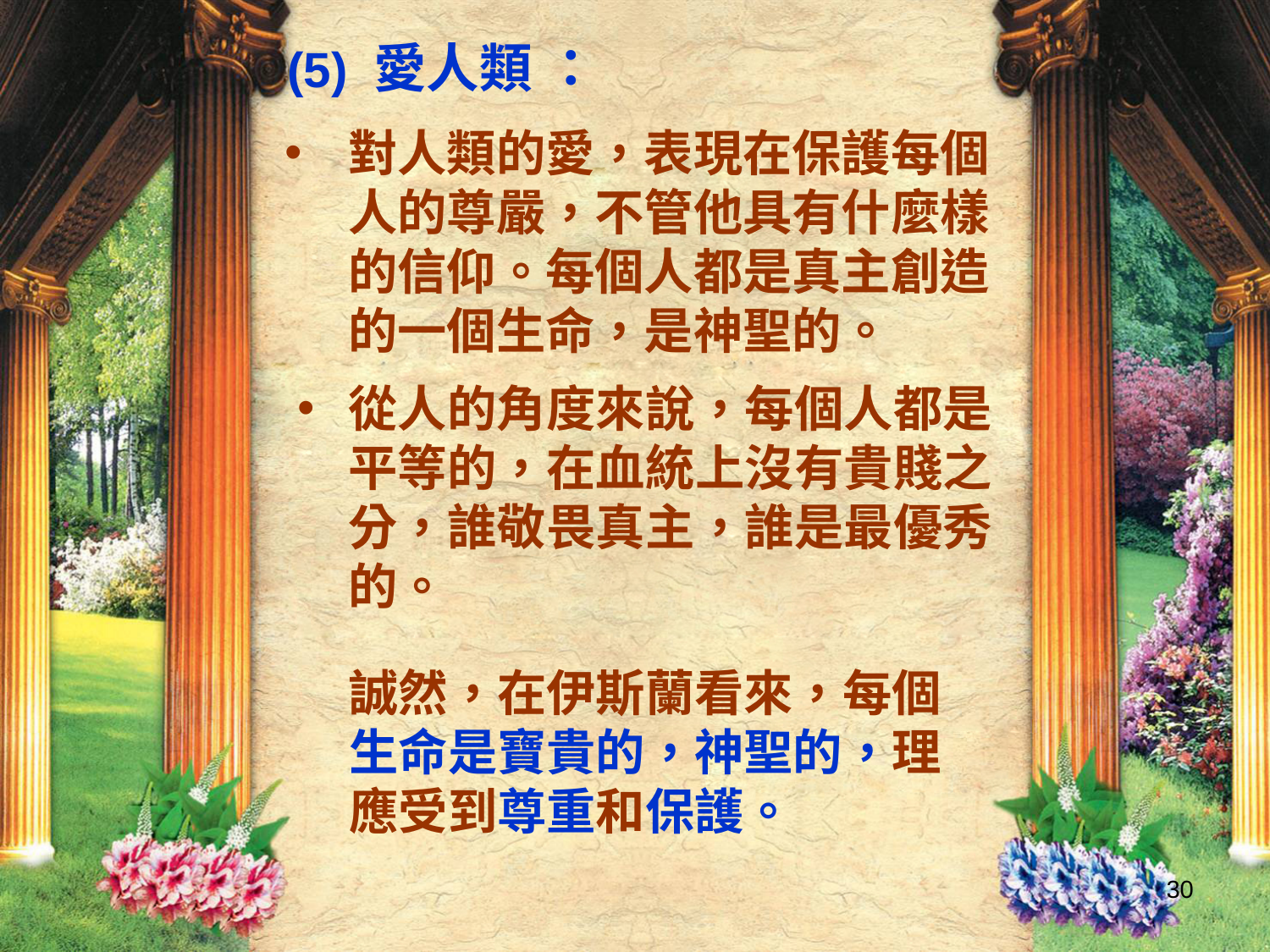

(5) 愛人類 ：
對人類的愛，表現在保護每個人的尊嚴，不管他具有什麼樣的信仰。每個人都是真主創造的一個生命，是神聖的。

從人的角度來說，每個人都是平等的，在血統上沒有貴賤之分，誰敬畏真主，誰是最優秀的。
誠然，在伊斯蘭看來，每個生命是寶貴的，神聖的，理應受到尊重和保護。
30